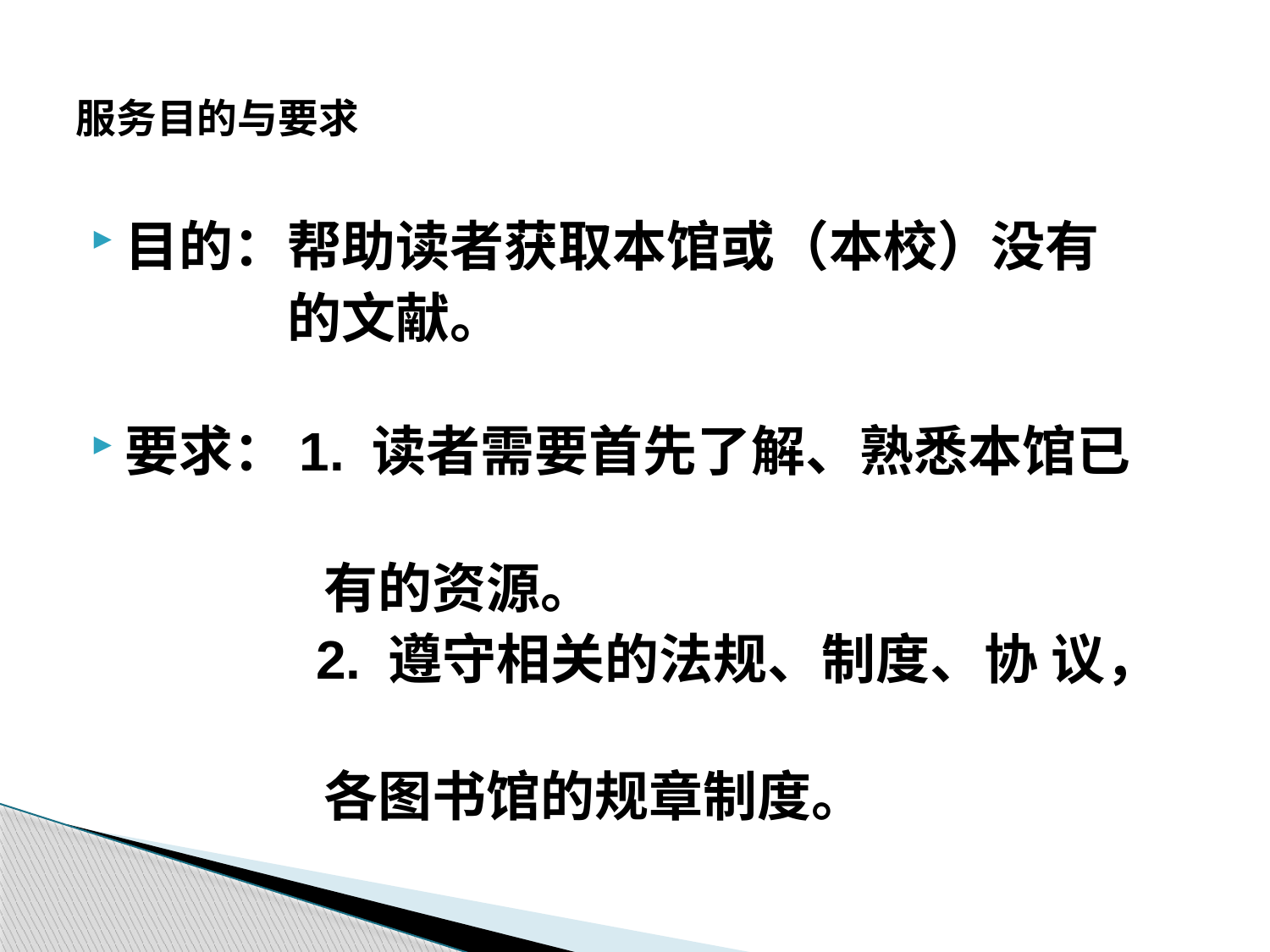

# 服务目的与要求
目的：帮助读者获取本馆或（本校）没有
               的文献。

要求：1. 读者需要首先了解、熟悉本馆已
                  有的资源。
               2. 遵守相关的法规、制度、协 议，
                  各图书馆的规章制度。